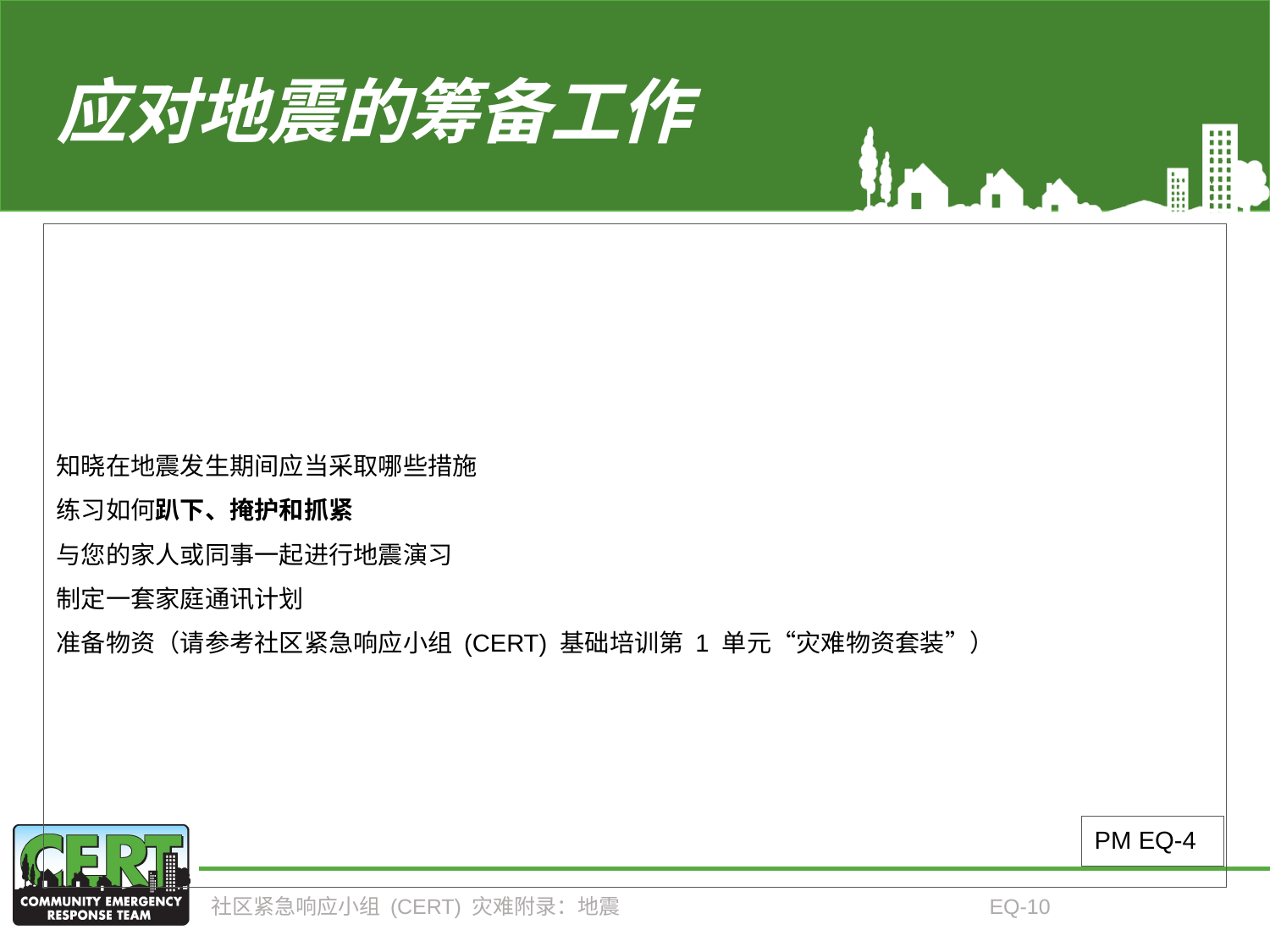

# 应对地震的筹备工作
知晓在地震发生期间应当采取哪些措施
练习如何趴下、掩护和抓紧
与您的家人或同事一起进行地震演习
制定一套家庭通讯计划
准备物资（请参考社区紧急响应小组 (CERT) 基础培训第 1 单元“灾难物资套装”）
PM EQ-4
社区紧急响应小组 (CERT) 灾难附录：地震
EQ-10